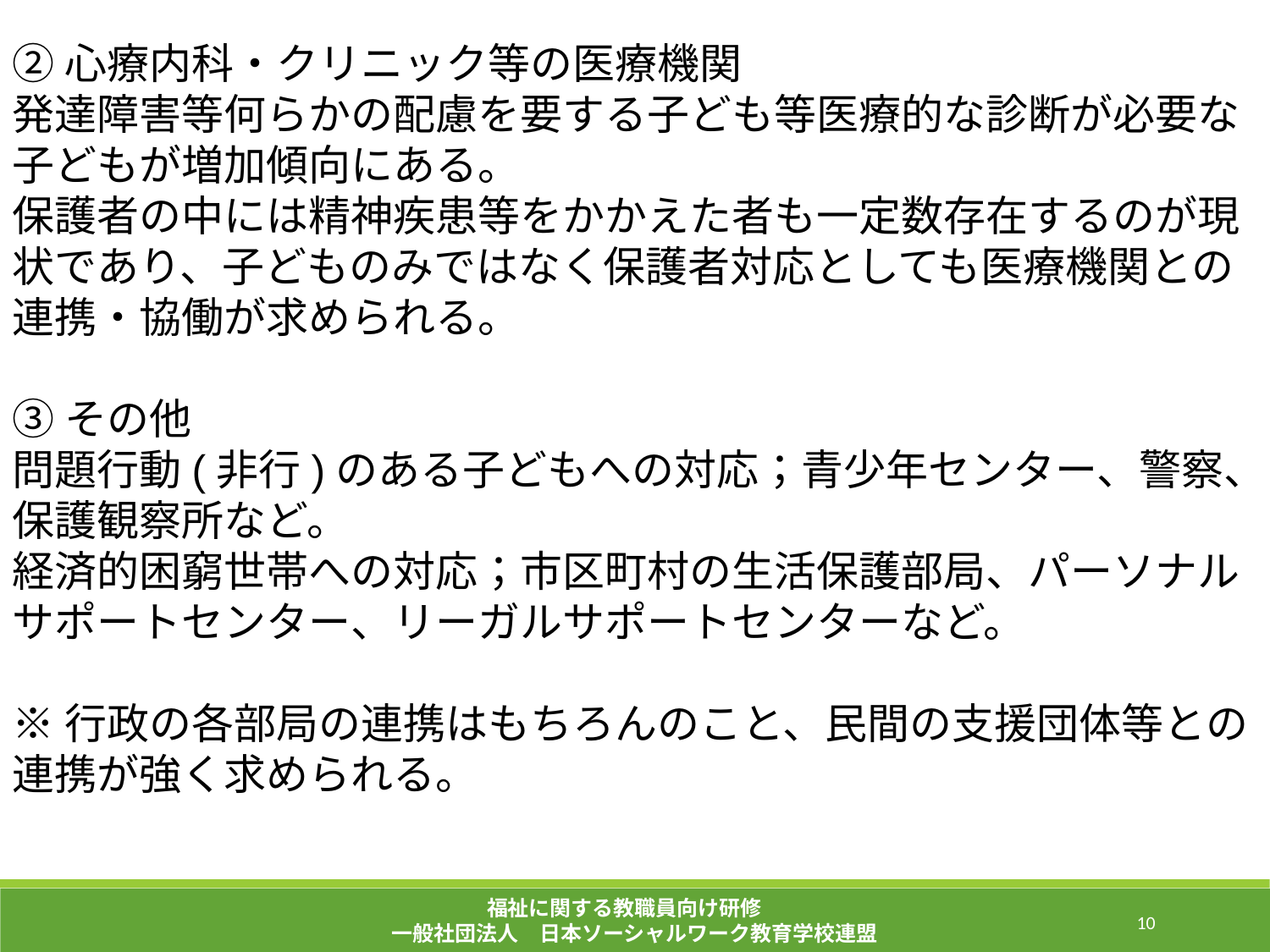

②心療内科・クリニック等の医療機関
発達障害等何らかの配慮を要する子ども等医療的な診断が必要な子どもが増加傾向にある。
保護者の中には精神疾患等をかかえた者も一定数存在するのが現状であり、子どものみではなく保護者対応としても医療機関との連携・協働が求められる。

③その他
問題行動(非行)のある子どもへの対応；青少年センター、警察、保護観察所など。
経済的困窮世帯への対応；市区町村の生活保護部局、パーソナルサポートセンター、リーガルサポートセンターなど。

※行政の各部局の連携はもちろんのこと、民間の支援団体等との連携が強く求められる。

福祉に関する教職員向け研修
一般社団法人　日本ソーシャルワーク教育学校連盟
10